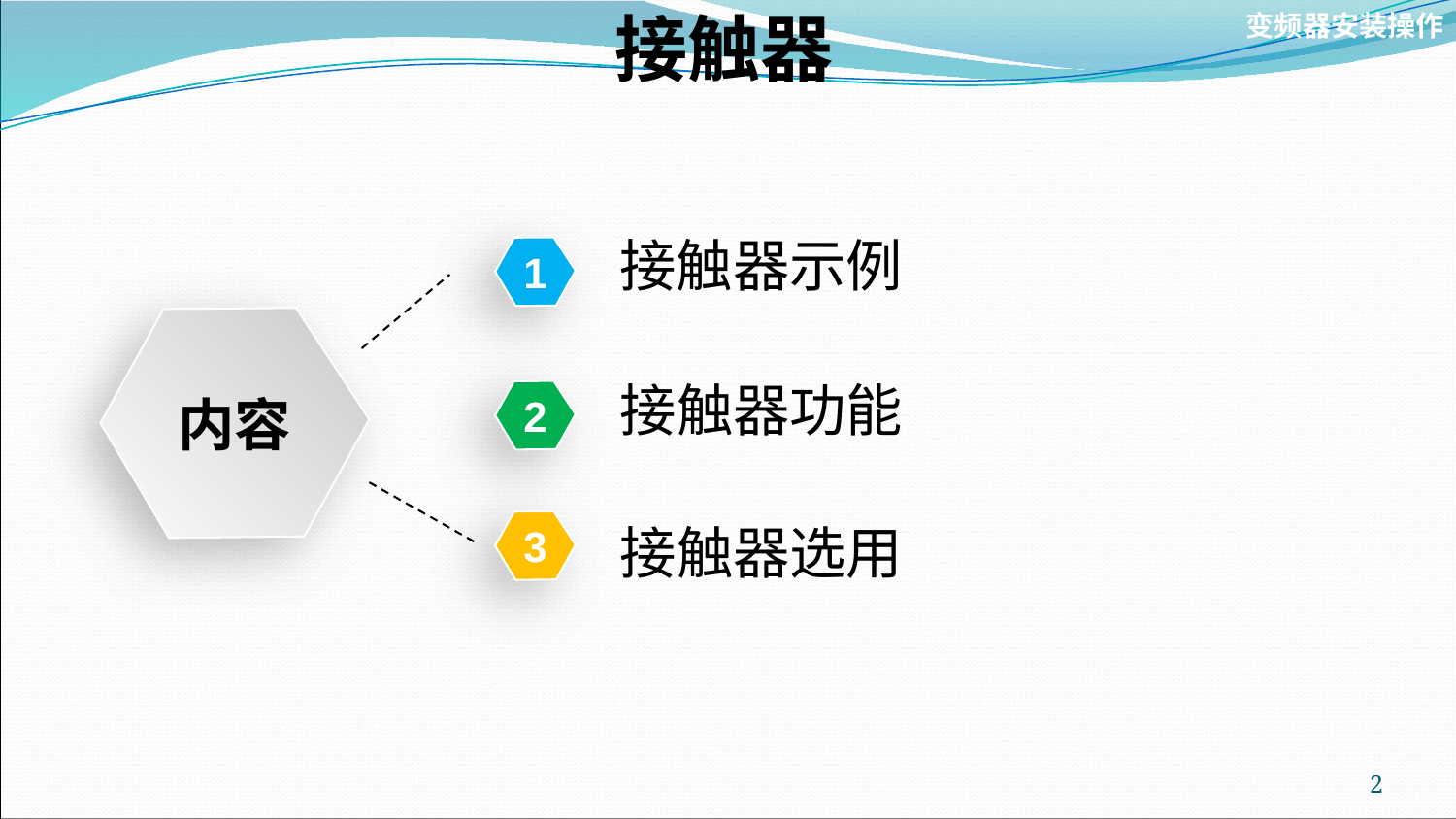

# 接触器
变频器安装操作
接触器示例
1
内容
接触器功能
2
接触器选用
3
2